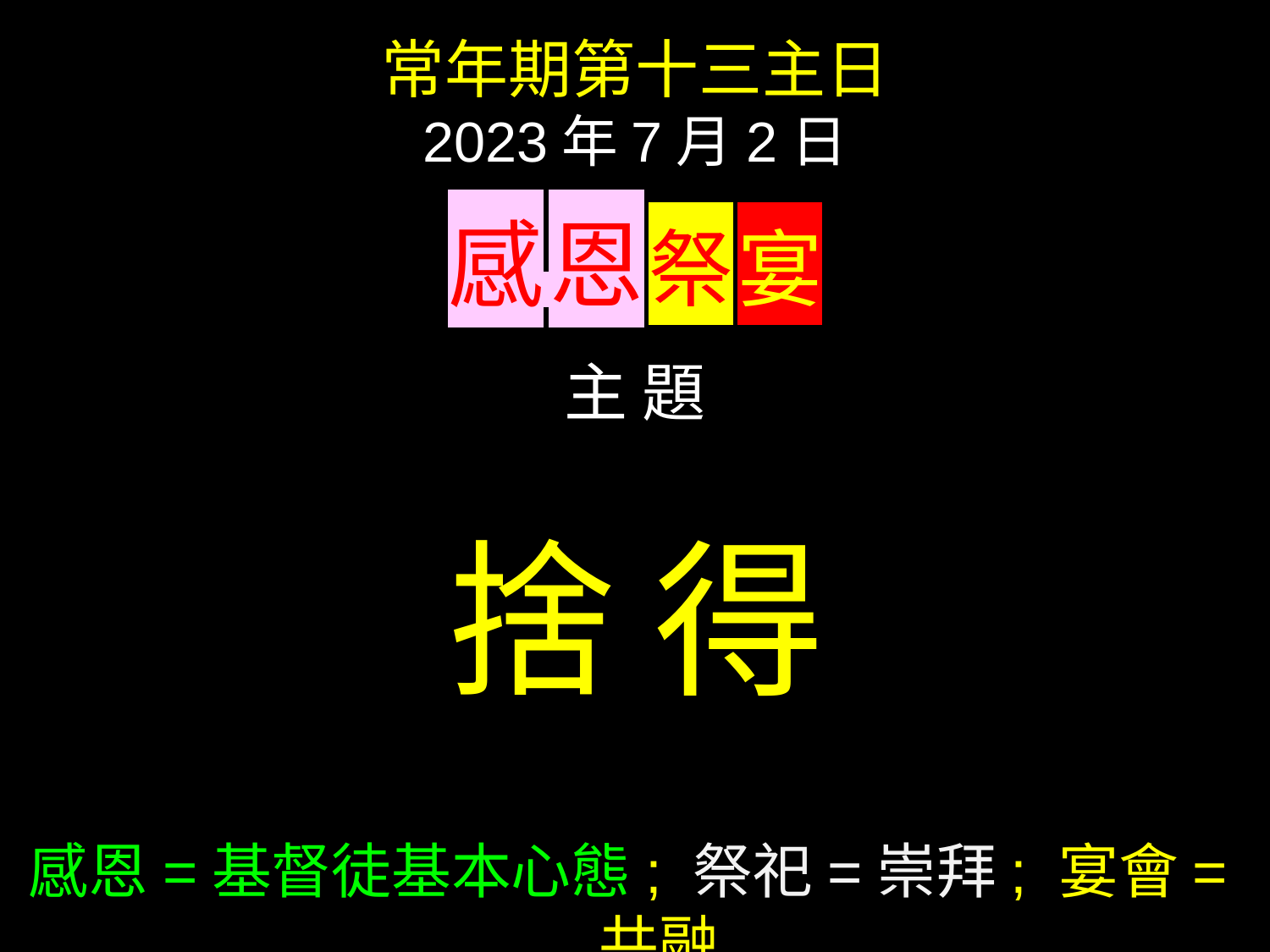

常年期第十三主日
2023年7月2日
感 恩 祭 宴

主 題

捨 得

感恩=基督徒基本心態; 祭祀=崇拜; 宴會=共融